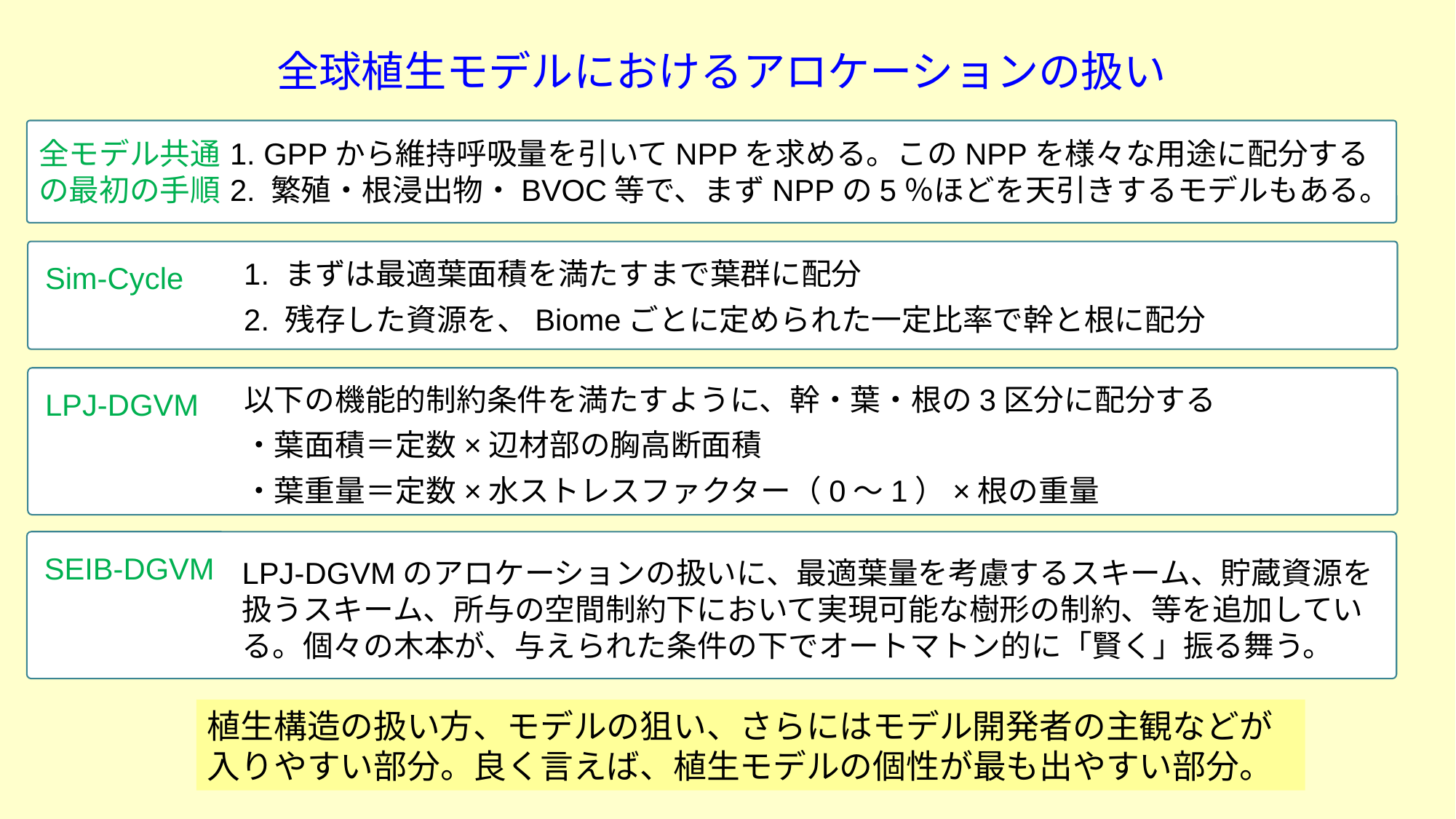

全球植生モデルにおけるアロケーションの扱い

1. GPPから維持呼吸量を引いてNPPを求める。このNPPを様々な用途に配分する
2. 繁殖・根浸出物・BVOC等で、まずNPPの5％ほどを天引きするモデルもある。
全モデル共通
の最初の手順

1. まずは最適葉面積を満たすまで葉群に配分
2. 残存した資源を、Biomeごとに定められた一定比率で幹と根に配分
Sim-Cycle

以下の機能的制約条件を満たすように、幹・葉・根の3区分に配分する
・葉面積＝定数×辺材部の胸高断面積
・葉重量＝定数×水ストレスファクター（0～1）×根の重量
LPJ-DGVM

SEIB-DGVM
LPJ-DGVMのアロケーションの扱いに、最適葉量を考慮するスキーム、貯蔵資源を扱うスキーム、所与の空間制約下において実現可能な樹形の制約、等を追加している。個々の木本が、与えられた条件の下でオートマトン的に「賢く」振る舞う。
植生構造の扱い方、モデルの狙い、さらにはモデル開発者の主観などが入りやすい部分。良く言えば、植生モデルの個性が最も出やすい部分。